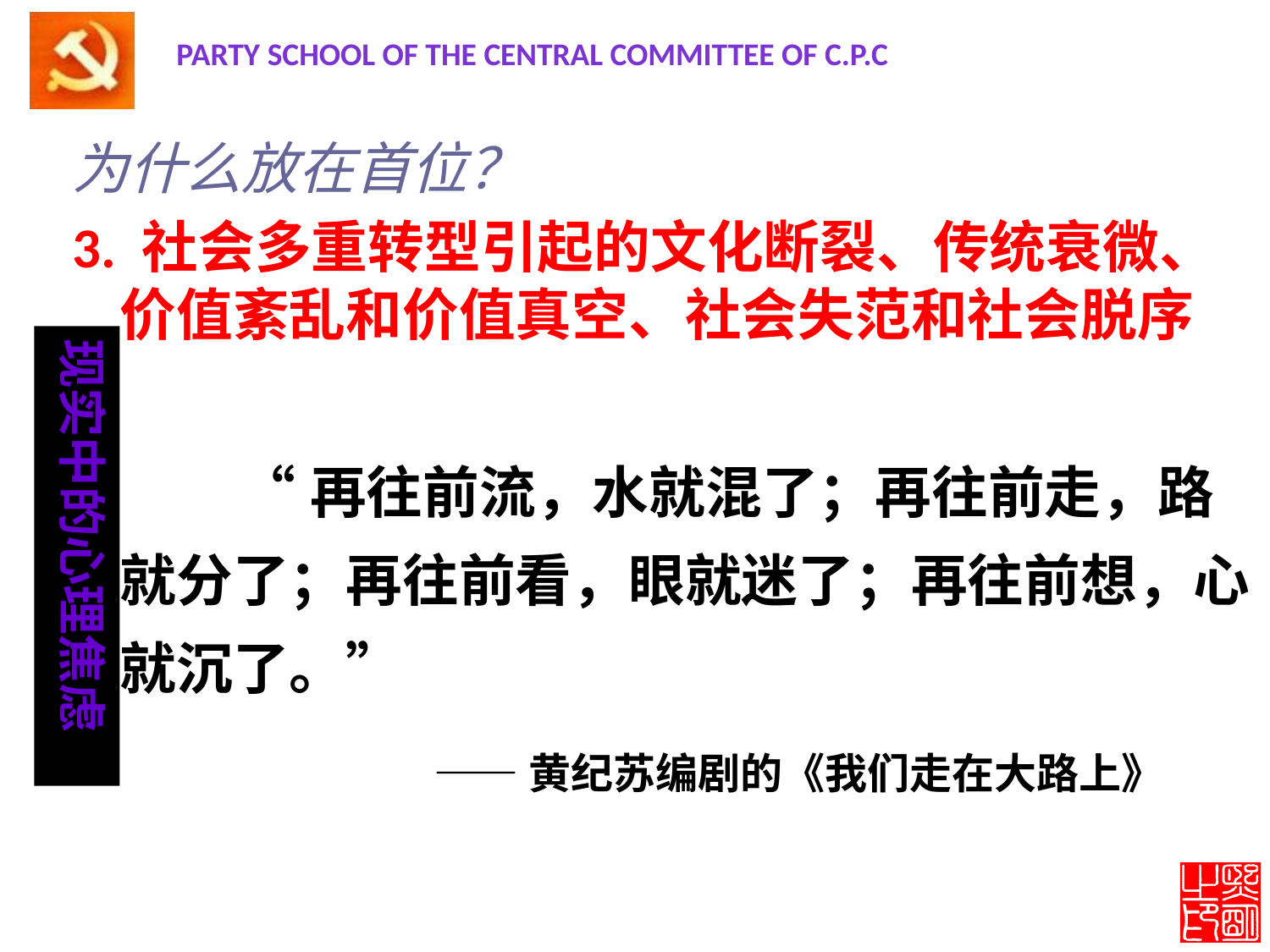

为什么放在首位？
3. 社会多重转型引起的文化断裂、传统衰微、价值紊乱和价值真空、社会失范和社会脱序

             “再往前流，水就混了；再往前走，路就分了；再往前看，眼就迷了；再往前想，心就沉了。”
                            ——黄纪苏编剧的《我们走在大路上》
现实中的心理焦虑